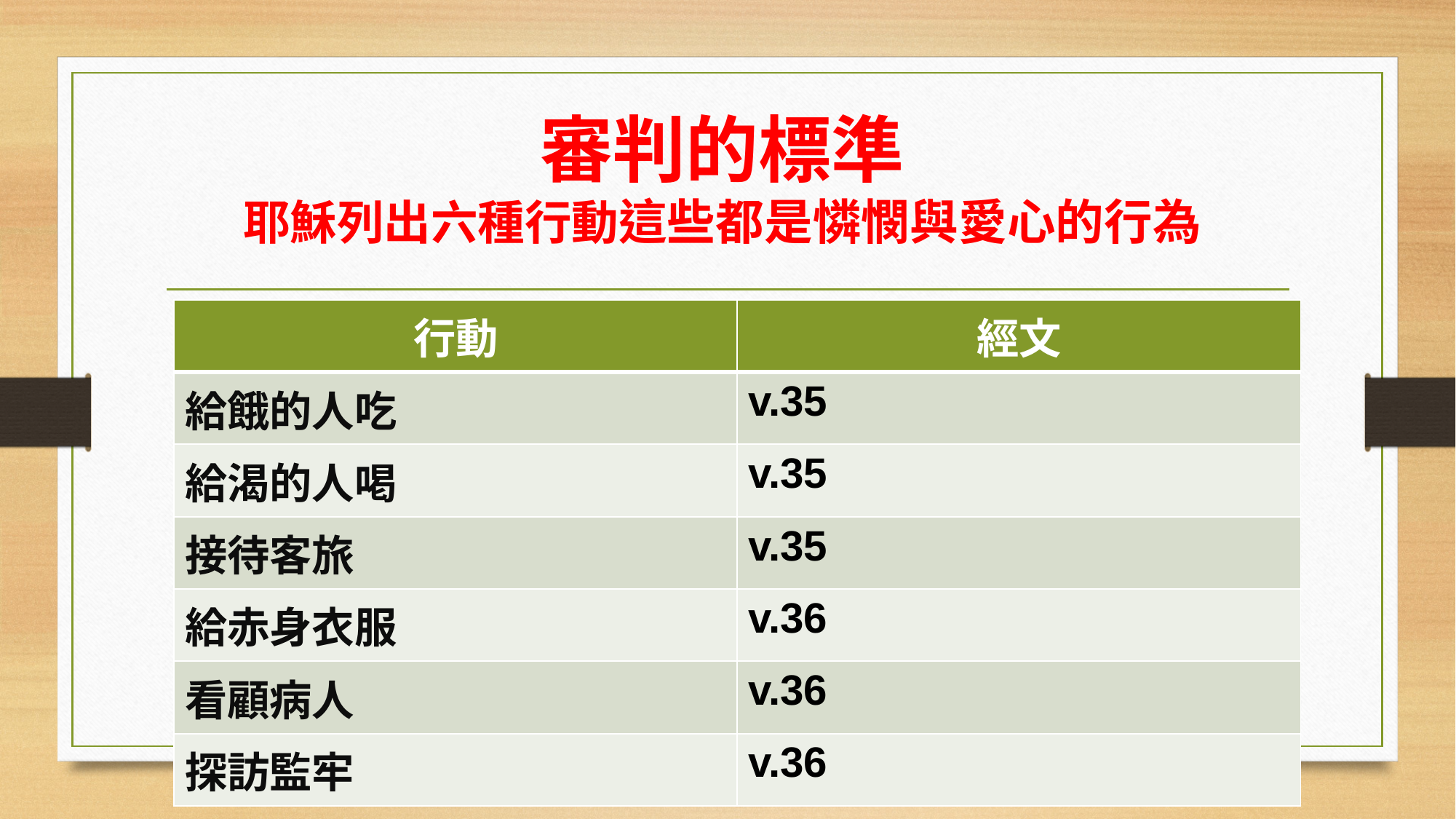

# 審判的標準 耶穌列出六種行動這些都是憐憫與愛心的行為
| 行動 | 經文 |
| --- | --- |
| 給餓的人吃 | v.35 |
| 給渴的人喝 | v.35 |
| 接待客旅 | v.35 |
| 給赤身衣服 | v.36 |
| 看顧病人 | v.36 |
| 探訪監牢 | v.36 |